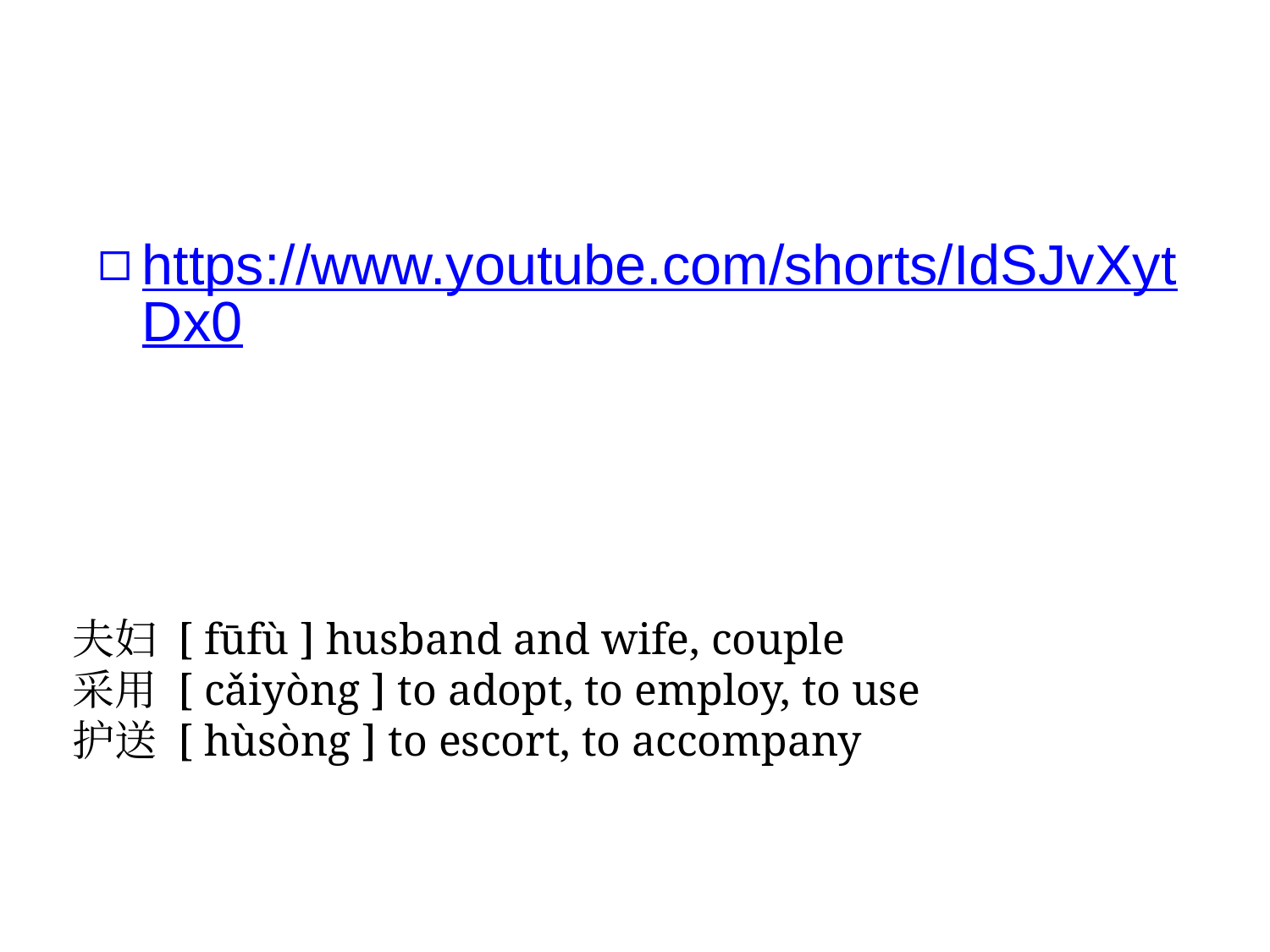

#
https://www.youtube.com/shorts/IdSJvXytDx0

夫妇 [ fūfù ] husband and wife, couple
采用 [ cǎiyòng ] to adopt, to employ, to use
护送 [ hùsòng ] to escort, to accompany